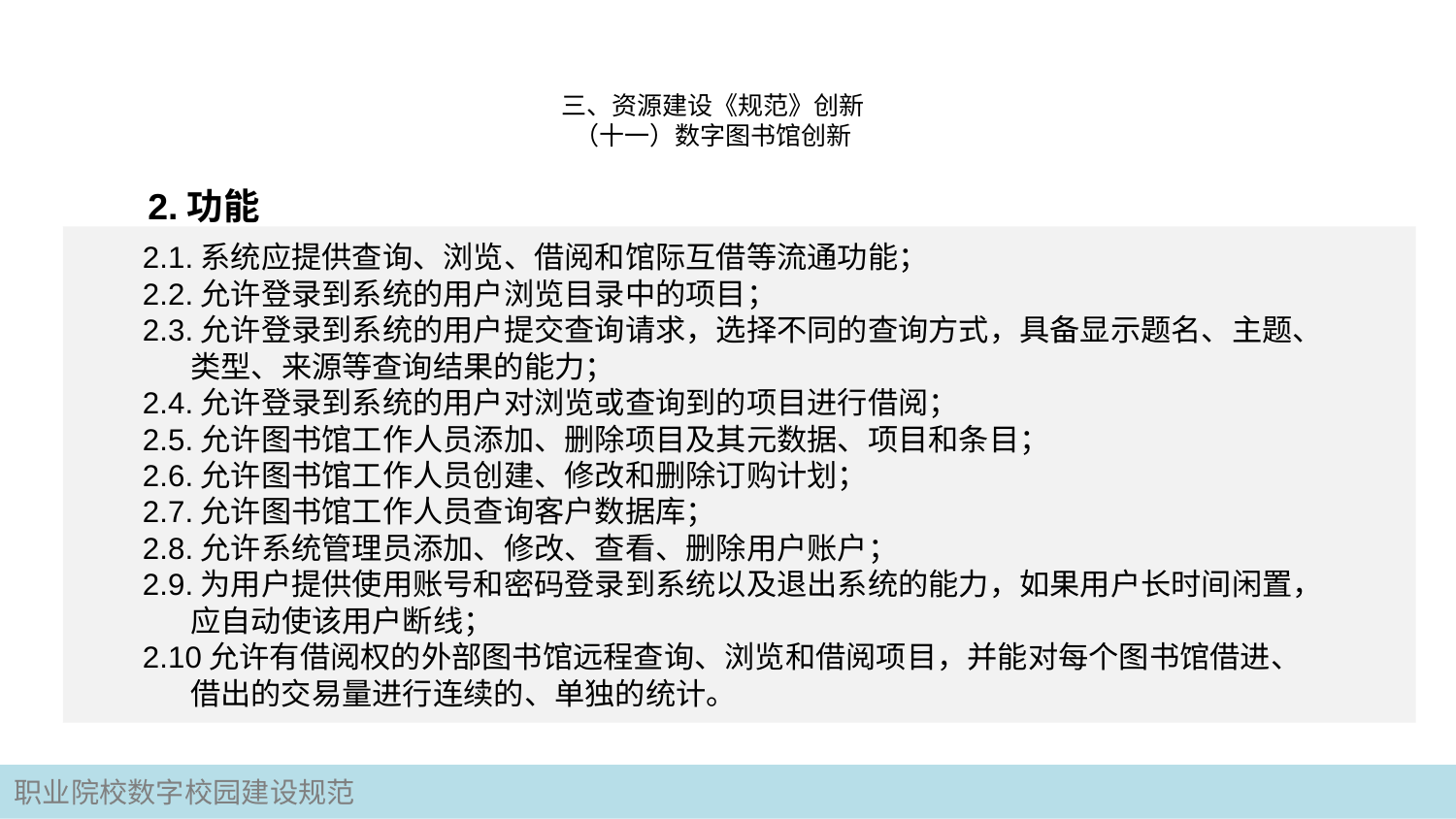

# 三、资源建设《规范》创新 （十一）数字图书馆创新
2.功能

2.1.系统应提供查询、浏览、借阅和馆际互借等流通功能；
2.2.允许登录到系统的用户浏览目录中的项目；
2.3.允许登录到系统的用户提交查询请求，选择不同的查询方式，具备显示题名、主题、
      类型、来源等查询结果的能力；
2.4.允许登录到系统的用户对浏览或查询到的项目进行借阅；
2.5.允许图书馆工作人员添加、删除项目及其元数据、项目和条目；
2.6.允许图书馆工作人员创建、修改和删除订购计划；
2.7.允许图书馆工作人员查询客户数据库；
2.8.允许系统管理员添加、修改、查看、删除用户账户；
2.9.为用户提供使用账号和密码登录到系统以及退出系统的能力，如果用户长时间闲置，
      应自动使该用户断线；
2.10允许有借阅权的外部图书馆远程查询、浏览和借阅项目，并能对每个图书馆借进、
      借出的交易量进行连续的、单独的统计。
职业院校数字校园建设规范